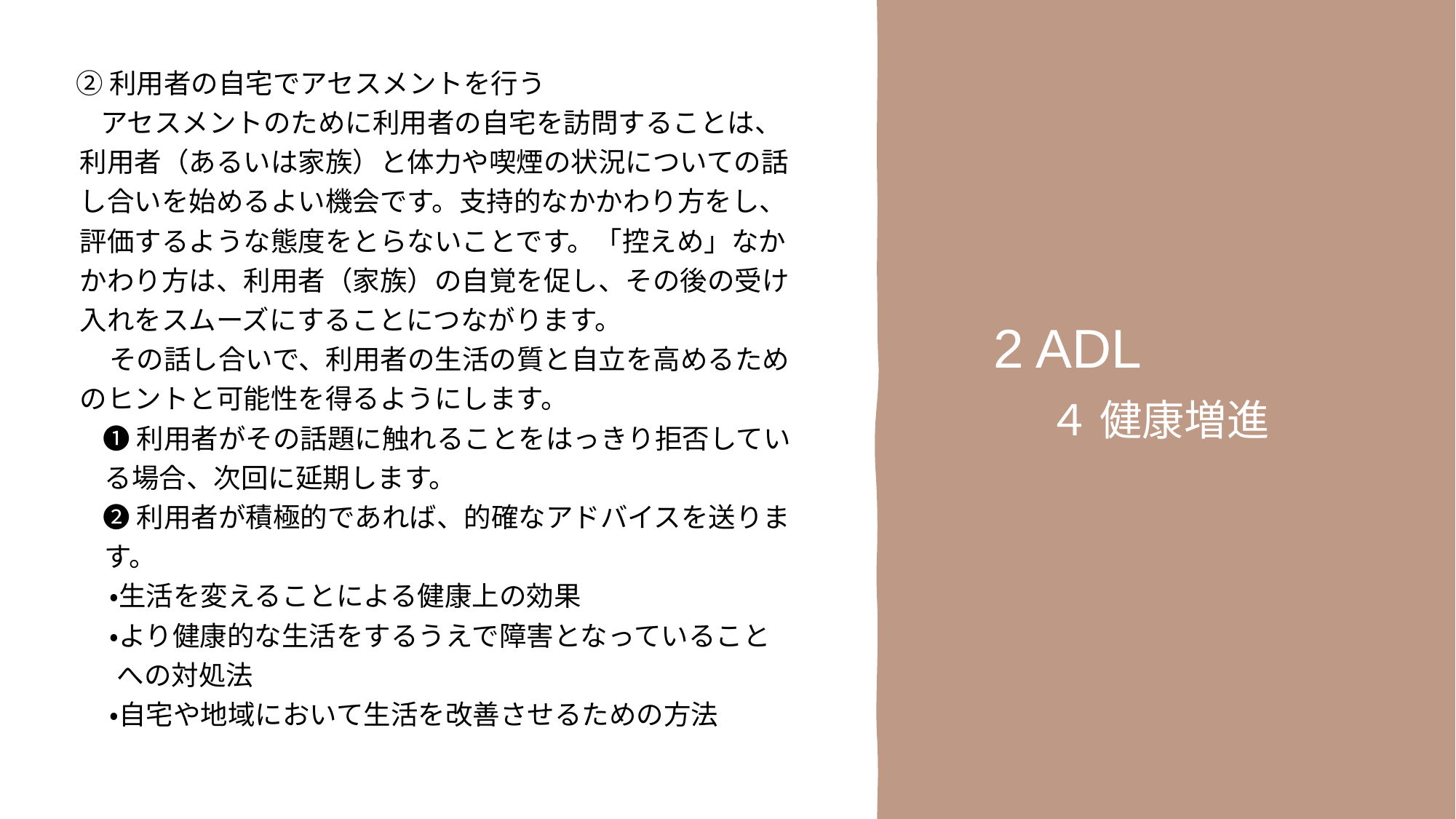

② 利用者の自宅でアセスメントを行う
　    アセスメントのために利用者の自宅を訪問することは、
    利用者（あるいは家族）と体力や喫煙の状況についての話
    し合いを始めるよい機会です。支持的なかかわり方をし、
    評価するような態度をとらないことです。「控えめ」なか
    かわり方は、利用者（家族）の自覚を促し、その後の受け
    入れをスムーズにすることにつながります。
　 　その話し合いで、利用者の生活の質と自立を高めるため
    のヒントと可能性を得るようにします。
　　❶ 利用者がその話題に触れることをはっきり拒否してい
        る場合、次回に延期します。
　　❷ 利用者が積極的であれば、的確なアドバイスを送りま
        す。
　　 ・生活を変えることによる健康上の効果
　　 ・より健康的な生活をするうえで障害となっていること
          への対処法
　　 ・自宅や地域において生活を改善させるための方法

2 ADL
　４ 健康増進